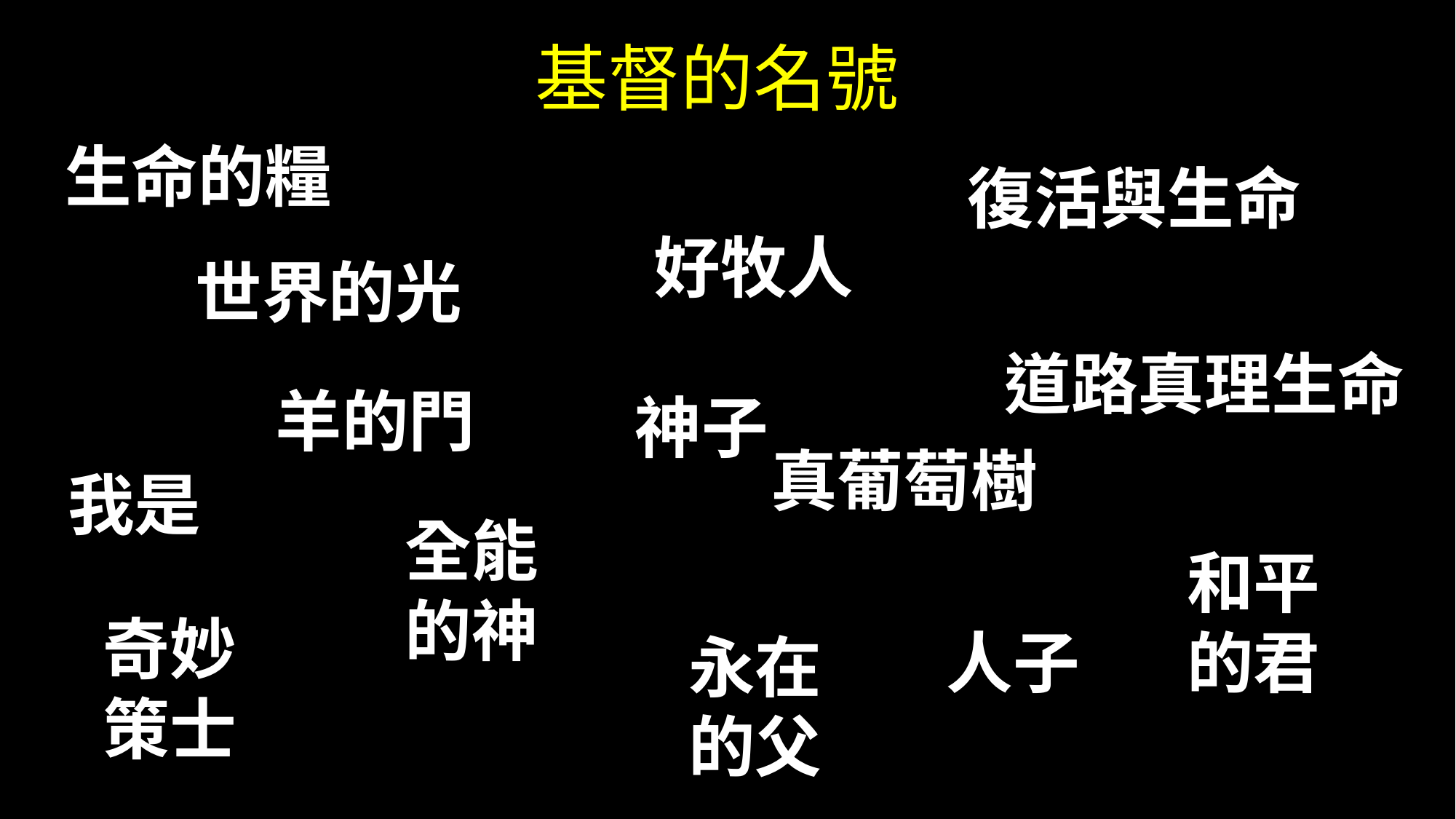

# 基督的名號
生命的糧
復活與生命
好牧人
世界的光
道路真理生命
羊的門
神子
真葡萄樹
我是
全能的神
和平的君
奇妙策士
人子
永在的父